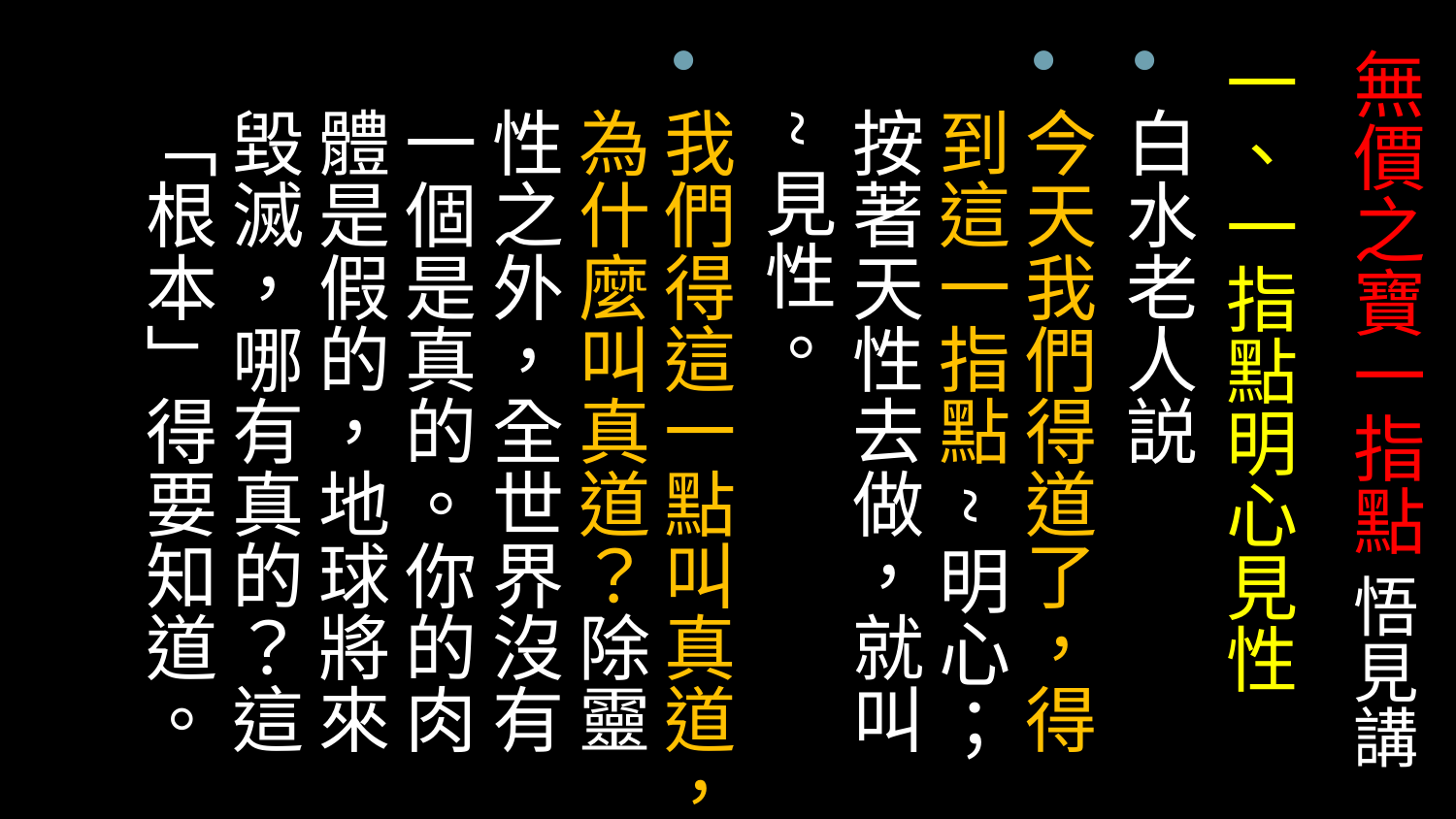

# 無價之寶一指點 悟見講
一、一指點明心見性
白水老人説
今天我們得道了，得到這一指點~明心；按著天性去做，就叫~見性。
我們得這一點叫真道，為什麼叫真道？除靈性之外，全世界沒有一個是真的。你的肉體是假的，地球將來毀滅，哪有真的？這「根本」得要知道。